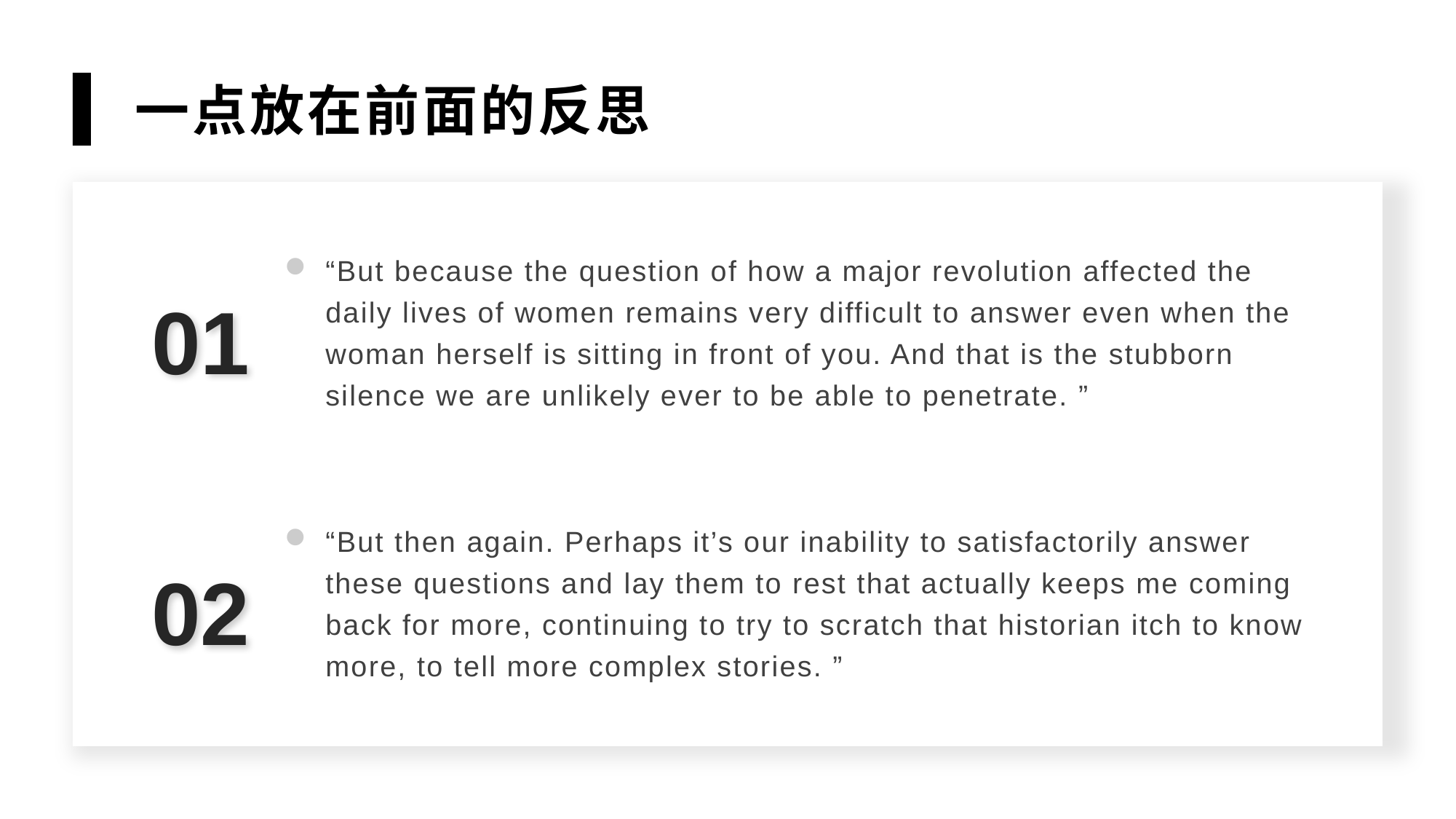

一点放在前面的反思

01
“But because the question of how a major revolution affected the daily lives of women remains very difficult to answer even when the woman herself is sitting in front of you. And that is the stubborn silence we are unlikely ever to be able to penetrate. ”
02
“But then again. Perhaps it’s our inability to satisfactorily answer these questions and lay them to rest that actually keeps me coming back for more, continuing to try to scratch that historian itch to know more, to tell more complex stories. ”